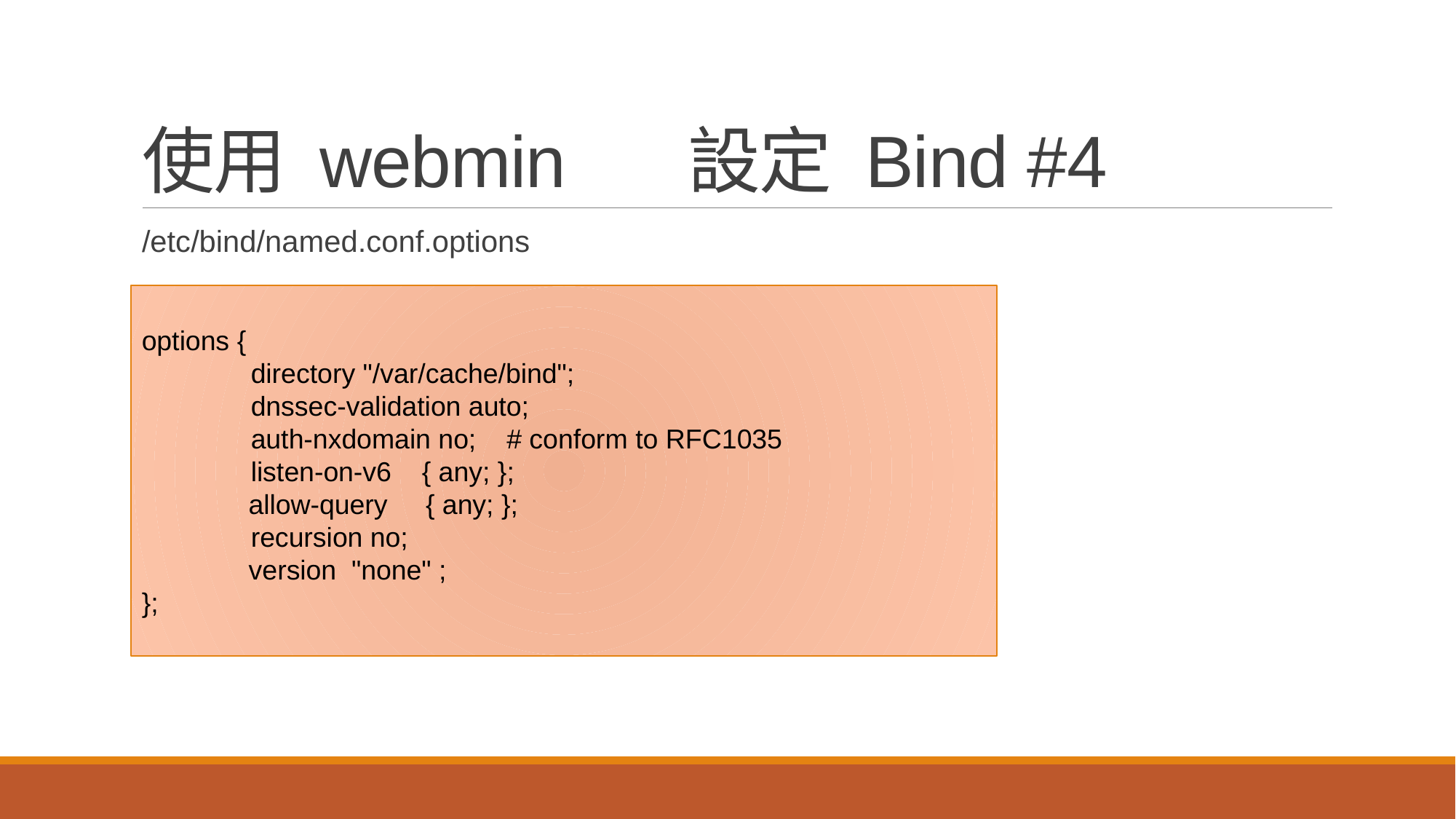

# 使用 webmin 	設定 Bind #4
/etc/bind/named.conf.options

options {
	directory "/var/cache/bind";
	dnssec-validation auto;
	auth-nxdomain no;    # conform to RFC1035
	listen-on-v6    { any; };
              allow-query     { any; };
	recursion no;
              version  "none" ;
};